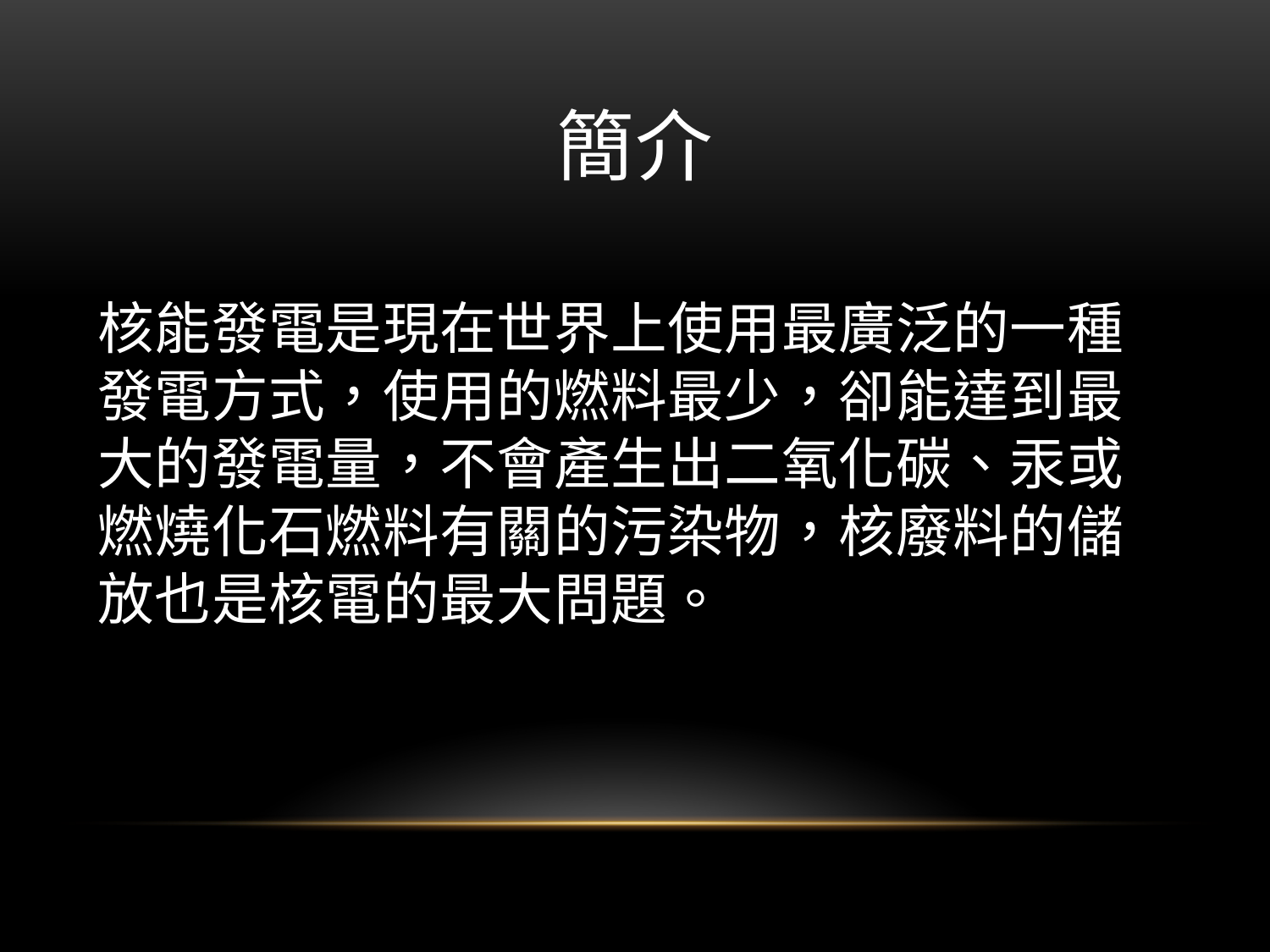

# 簡介
核能發電是現在世界上使用最廣泛的一種發電方式，使用的燃料最少，卻能達到最大的發電量，不會產生出二氧化碳、汞或燃燒化石燃料有關的污染物，核廢料的儲放也是核電的最大問題。